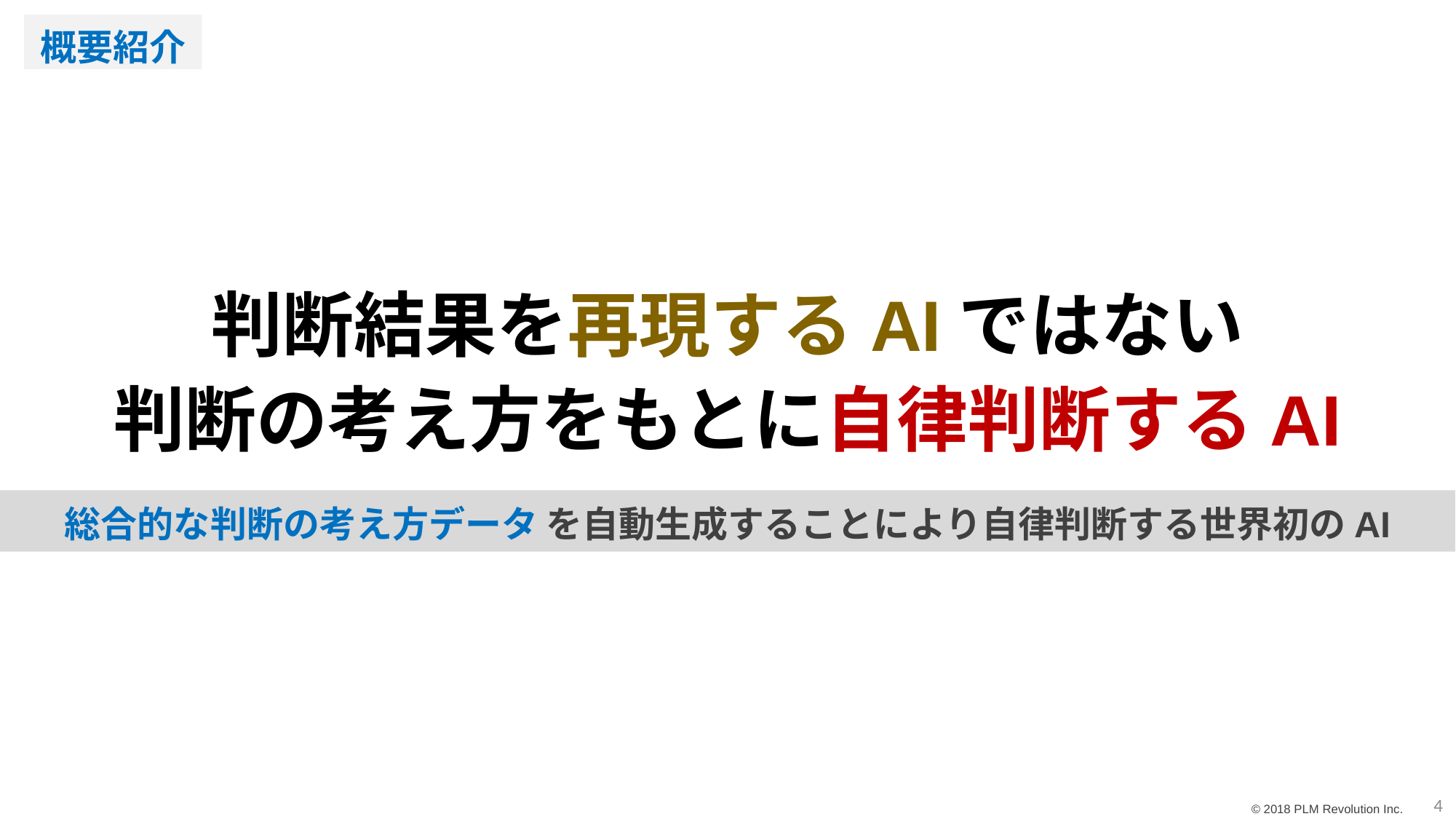

概要紹介
判断結果を再現するAIではない
判断の考え方をもとに自律判断するAI
総合的な判断の考え方データ を自動生成することにより自律判断する世界初のAI
4
© 2018 PLM Revolution Inc.